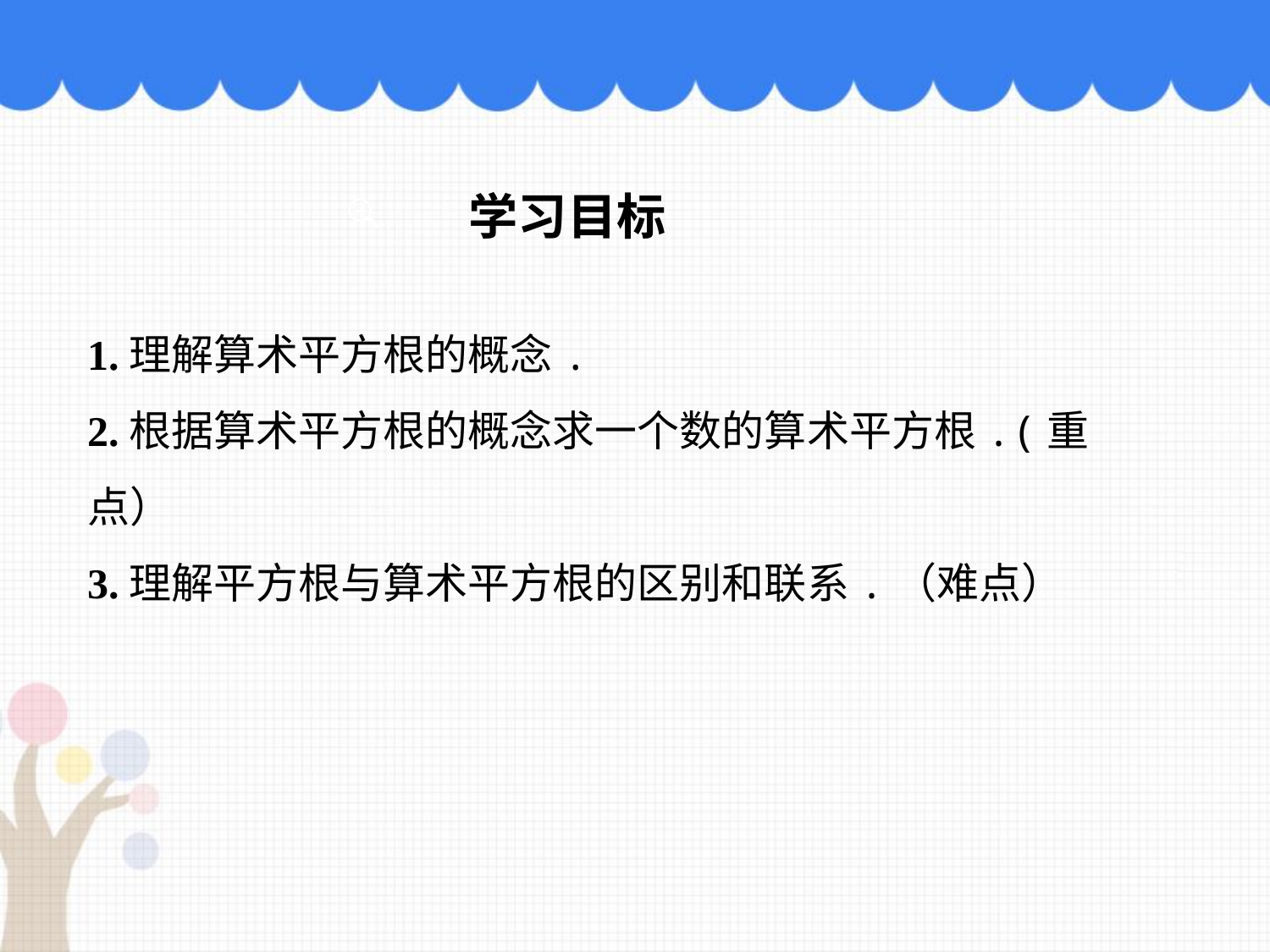

学习目标

1.理解算术平方根的概念.
2.根据算术平方根的概念求一个数的算术平方根.(重点）
3.理解平方根与算术平方根的区别和联系.（难点）